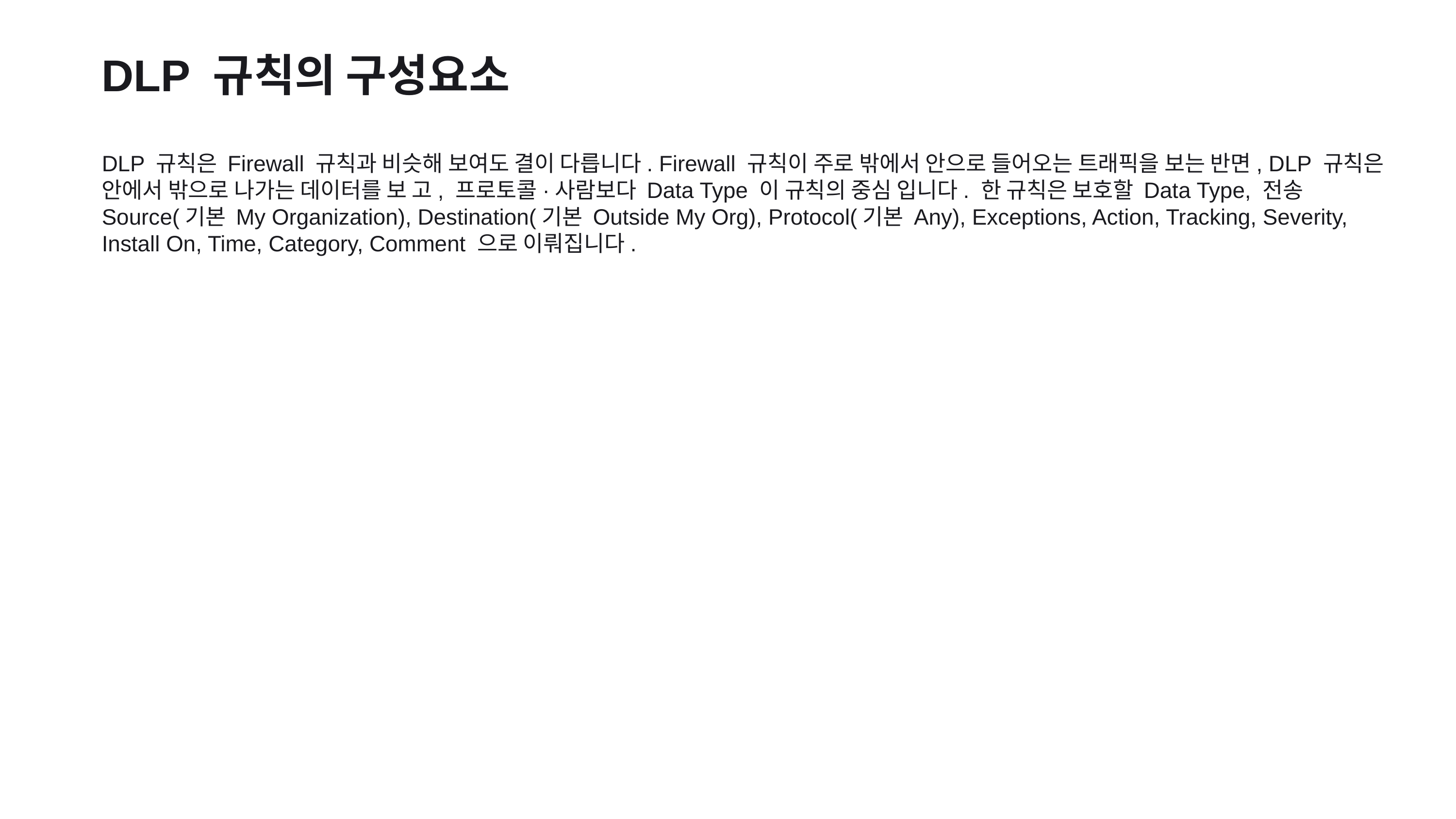

DLP 규칙의 구성요소
DLP 규칙은 Firewall 규칙과 비슷해 보여도 결이 다릅니다. Firewall 규칙이 주로 밖에서 안으로 들어오는 트래픽을 보는 반면, DLP 규칙은 안에서 밖으로 나가는 데이터를 보 고, 프로토콜·사람보다 Data Type 이 규칙의 중심 입니다. 한 규칙은 보호할 Data Type, 전송 Source(기본 My Organization), Destination(기본 Outside My Org), Protocol(기본 Any), Exceptions, Action, Tracking, Severity, Install On, Time, Category, Comment 으로 이뤄집니다.